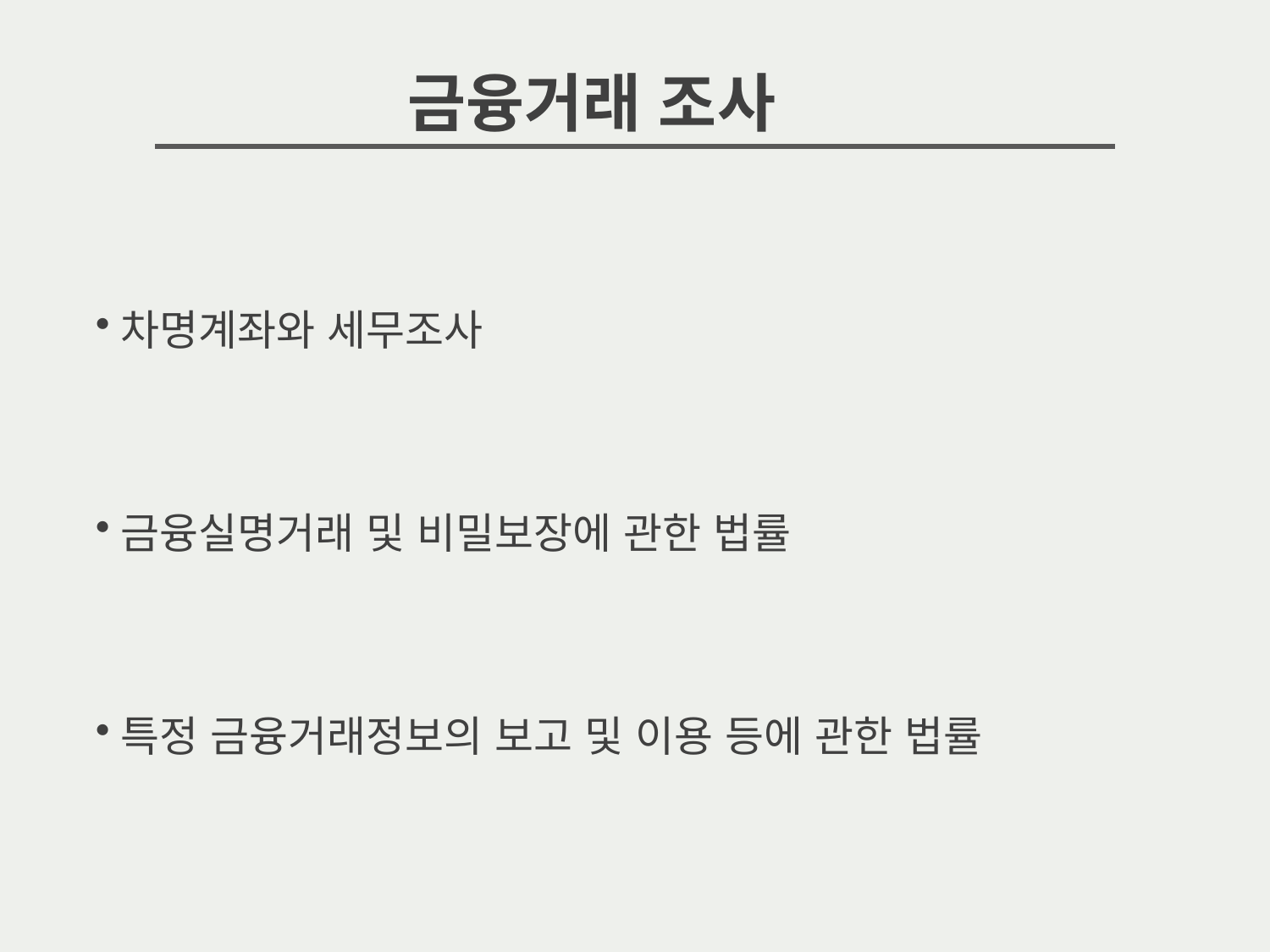

금융거래 조사

차명계좌와 세무조사

금융실명거래 및 비밀보장에 관한 법률

특정 금융거래정보의 보고 및 이용 등에 관한 법률